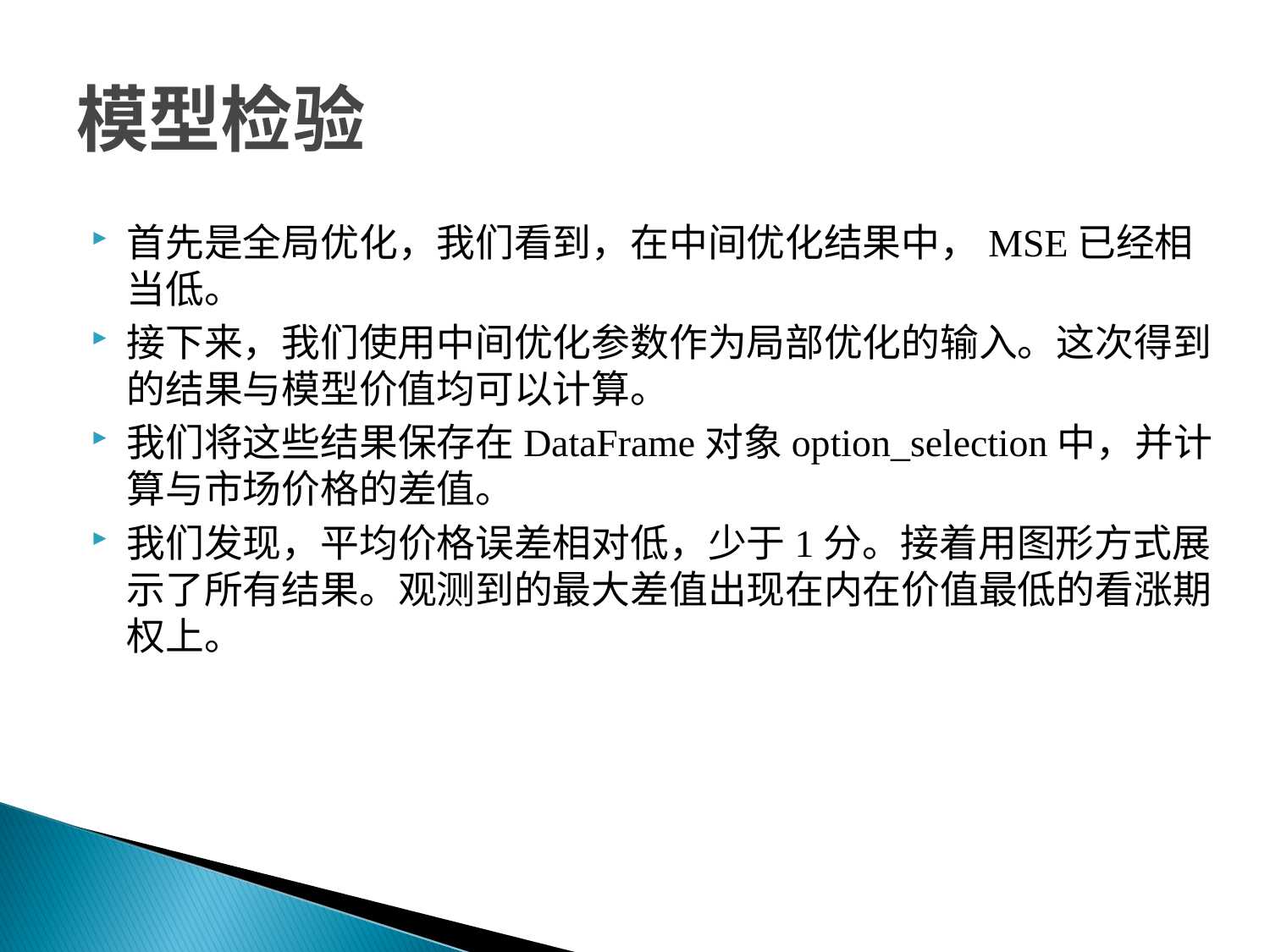

# 模型检验
首先是全局优化，我们看到，在中间优化结果中，MSE已经相当低。
接下来，我们使用中间优化参数作为局部优化的输入。这次得到的结果与模型价值均可以计算。
我们将这些结果保存在DataFrame对象option_selection中，并计算与市场价格的差值。
我们发现，平均价格误差相对低，少于1分。接着用图形方式展示了所有结果。观测到的最大差值出现在内在价值最低的看涨期权上。